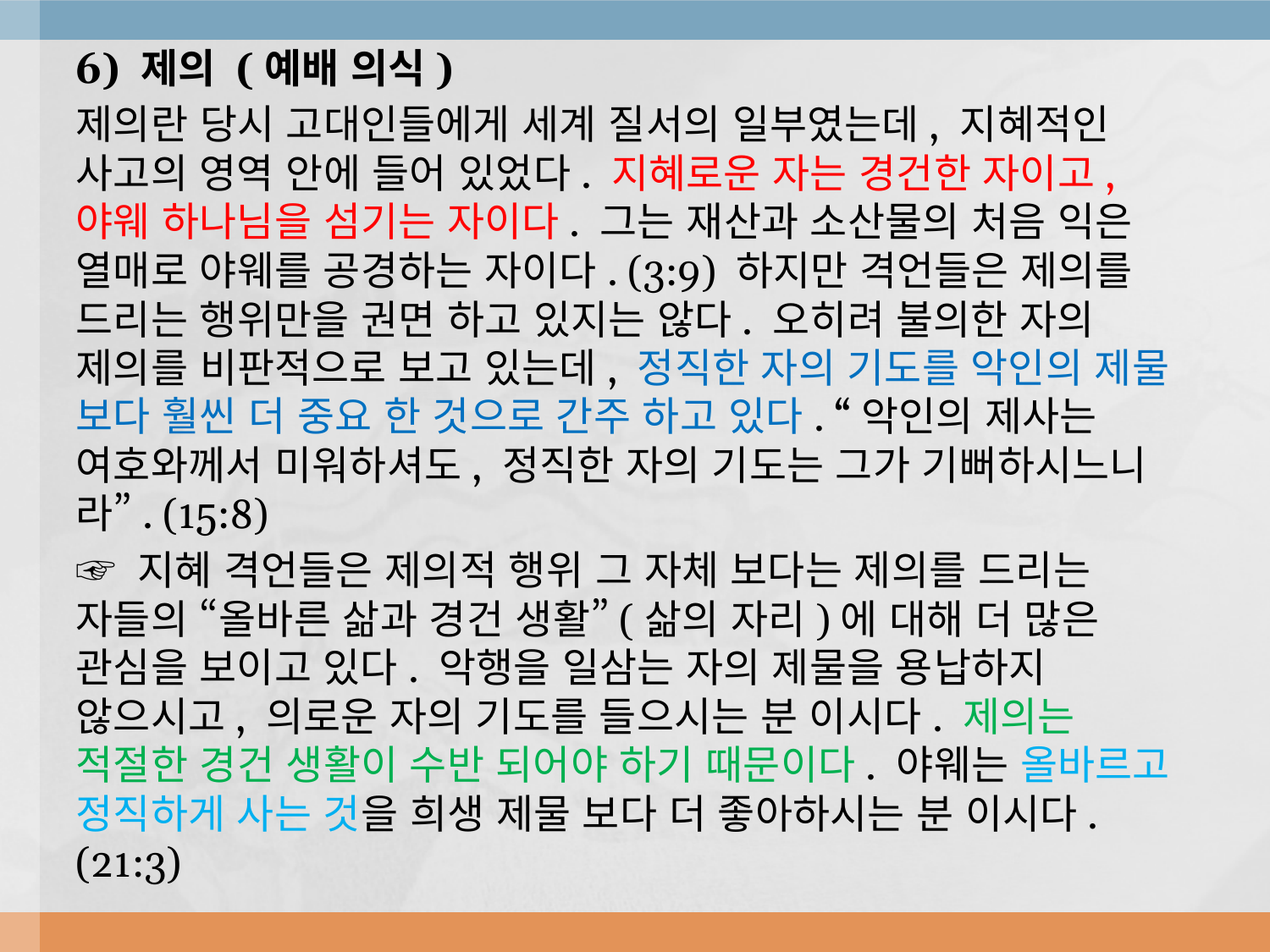

6) 제의 (예배 의식)
제의란 당시 고대인들에게 세계 질서의 일부였는데, 지혜적인 사고의 영역 안에 들어 있었다. 지혜로운 자는 경건한 자이고, 야웨 하나님을 섬기는 자이다. 그는 재산과 소산물의 처음 익은 열매로 야웨를 공경하는 자이다. (3:9) 하지만 격언들은 제의를 드리는 행위만을 권면 하고 있지는 않다. 오히려 불의한 자의 제의를 비판적으로 보고 있는데, 정직한 자의 기도를 악인의 제물 보다 훨씬 더 중요 한 것으로 간주 하고 있다. “악인의 제사는 여호와께서 미워하셔도, 정직한 자의 기도는 그가 기뻐하시느니라”. (15:8)
☞ 지혜 격언들은 제의적 행위 그 자체 보다는 제의를 드리는 자들의 “올바른 삶과 경건 생활”(삶의 자리)에 대해 더 많은 관심을 보이고 있다. 악행을 일삼는 자의 제물을 용납하지 않으시고, 의로운 자의 기도를 들으시는 분 이시다. 제의는 적절한 경건 생활이 수반 되어야 하기 때문이다. 야웨는 올바르고 정직하게 사는 것을 희생 제물 보다 더 좋아하시는 분 이시다. (21:3)